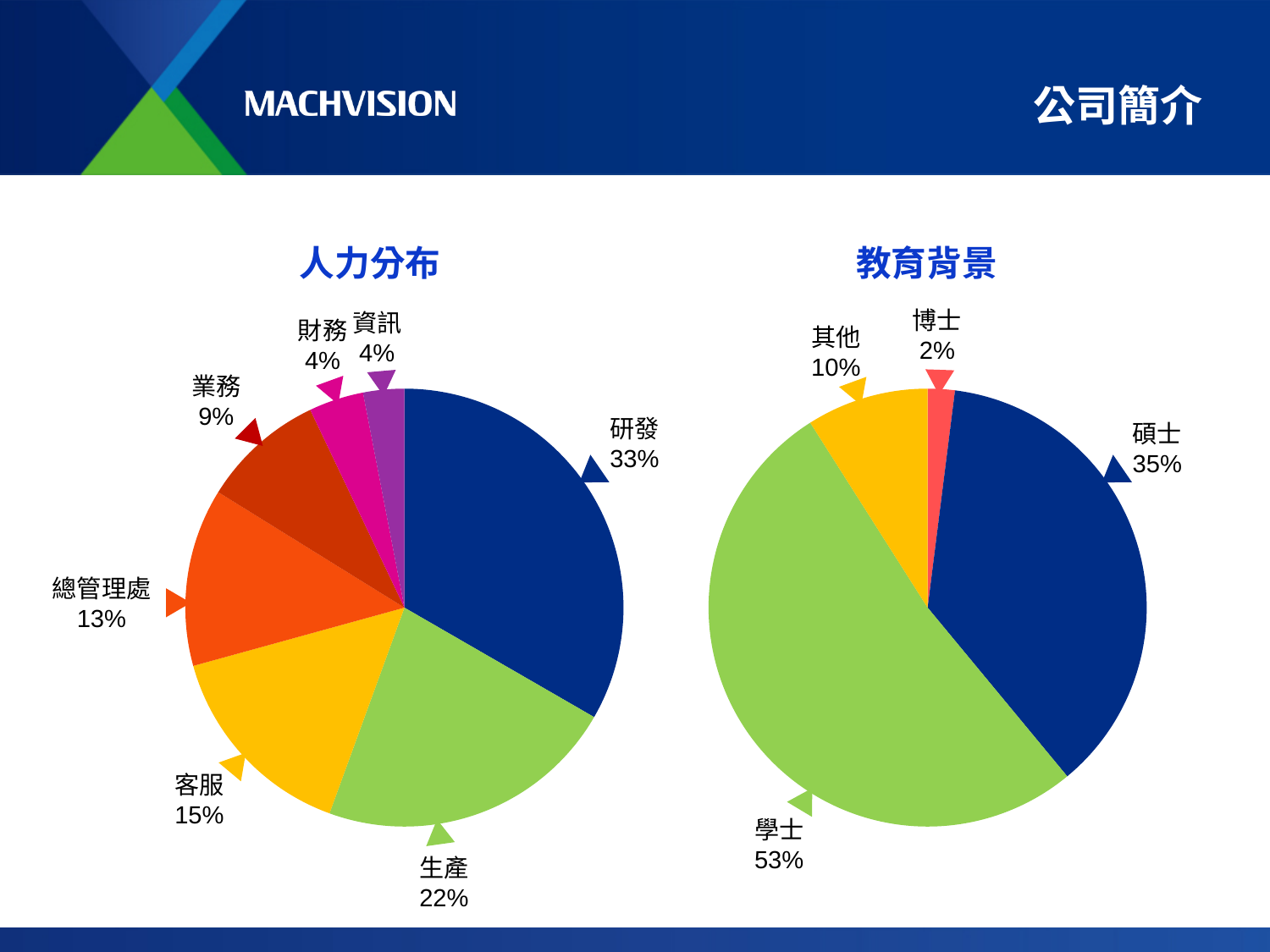

# 公司簡介
人力分布
教育背景
博士
2%
資訊
4%
財務
4%
其他
10%
業務
9%

### Chart

| Category |  2 |
|---|---|
| 第一季 | 0.33000000000000057 |
| 第二季 | 0.22 |
| 第三季 | 0.15000000000000022 |
| 第四季 | 0.13 |

### Chart

| Category |  2 |
|---|---|
| 第一季 | 2.0 |
| 第二季 | 37.0 |
| 第三季 | 52.0 |
| 第四季 | 9.0 |

研發
33%
碩士
35%

總管理處
13%

客服
15%

學士
53%

生產
22%